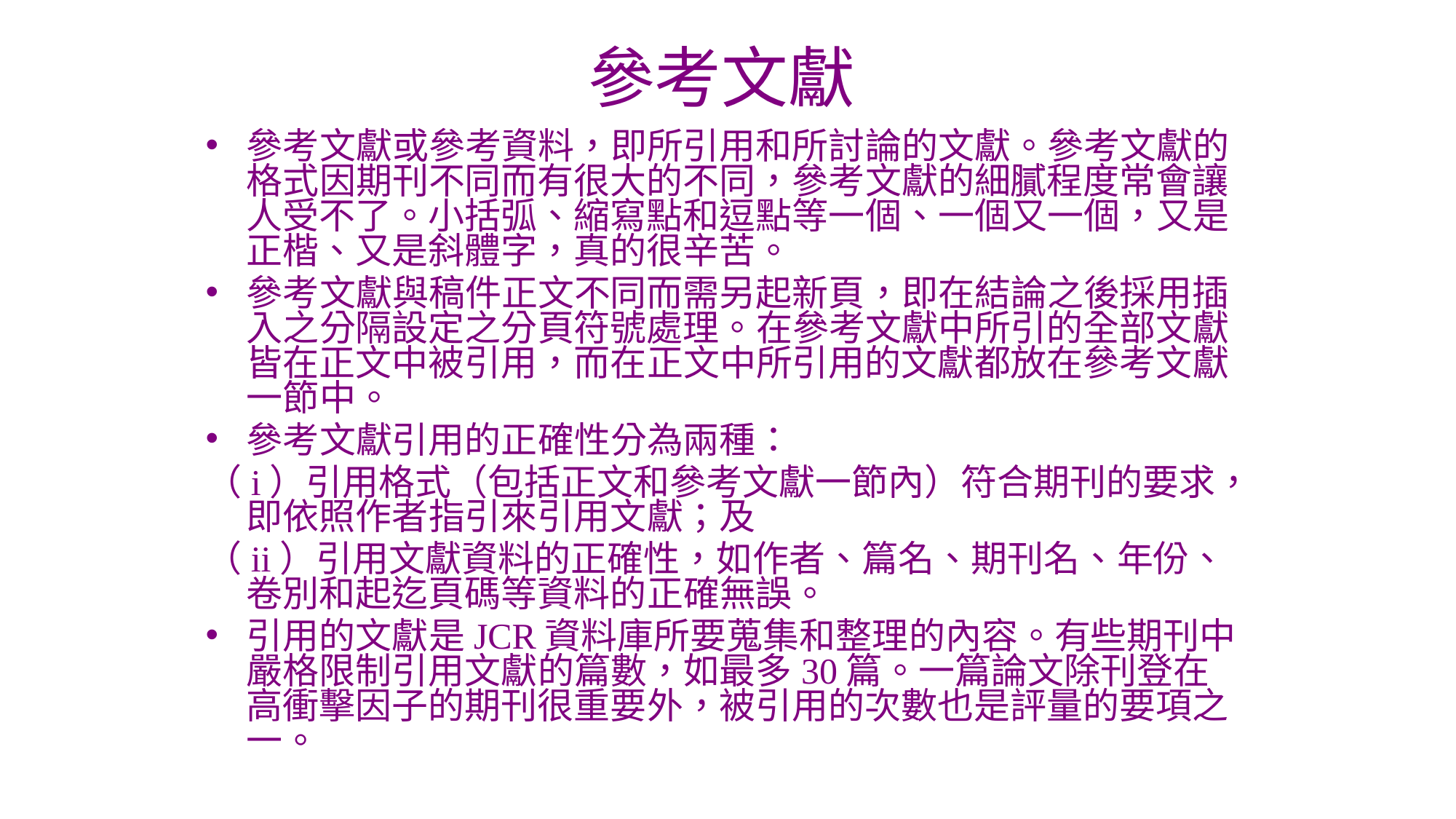

# 參考文獻
參考文獻或參考資料，即所引用和所討論的文獻。參考文獻的格式因期刊不同而有很大的不同，參考文獻的細膩程度常會讓人受不了。小括弧、縮寫點和逗點等一個、一個又一個，又是正楷、又是斜體字，真的很辛苦。
參考文獻與稿件正文不同而需另起新頁，即在結論之後採用插入之分隔設定之分頁符號處理。在參考文獻中所引的全部文獻皆在正文中被引用，而在正文中所引用的文獻都放在參考文獻一節中。
參考文獻引用的正確性分為兩種：
（i）引用格式（包括正文和參考文獻一節內）符合期刊的要求，即依照作者指引來引用文獻；及
（ii）引用文獻資料的正確性，如作者、篇名、期刊名、年份、卷別和起迄頁碼等資料的正確無誤。
引用的文獻是JCR資料庫所要蒐集和整理的內容。有些期刊中嚴格限制引用文獻的篇數，如最多30篇。一篇論文除刊登在高衝擊因子的期刊很重要外，被引用的次數也是評量的要項之一。